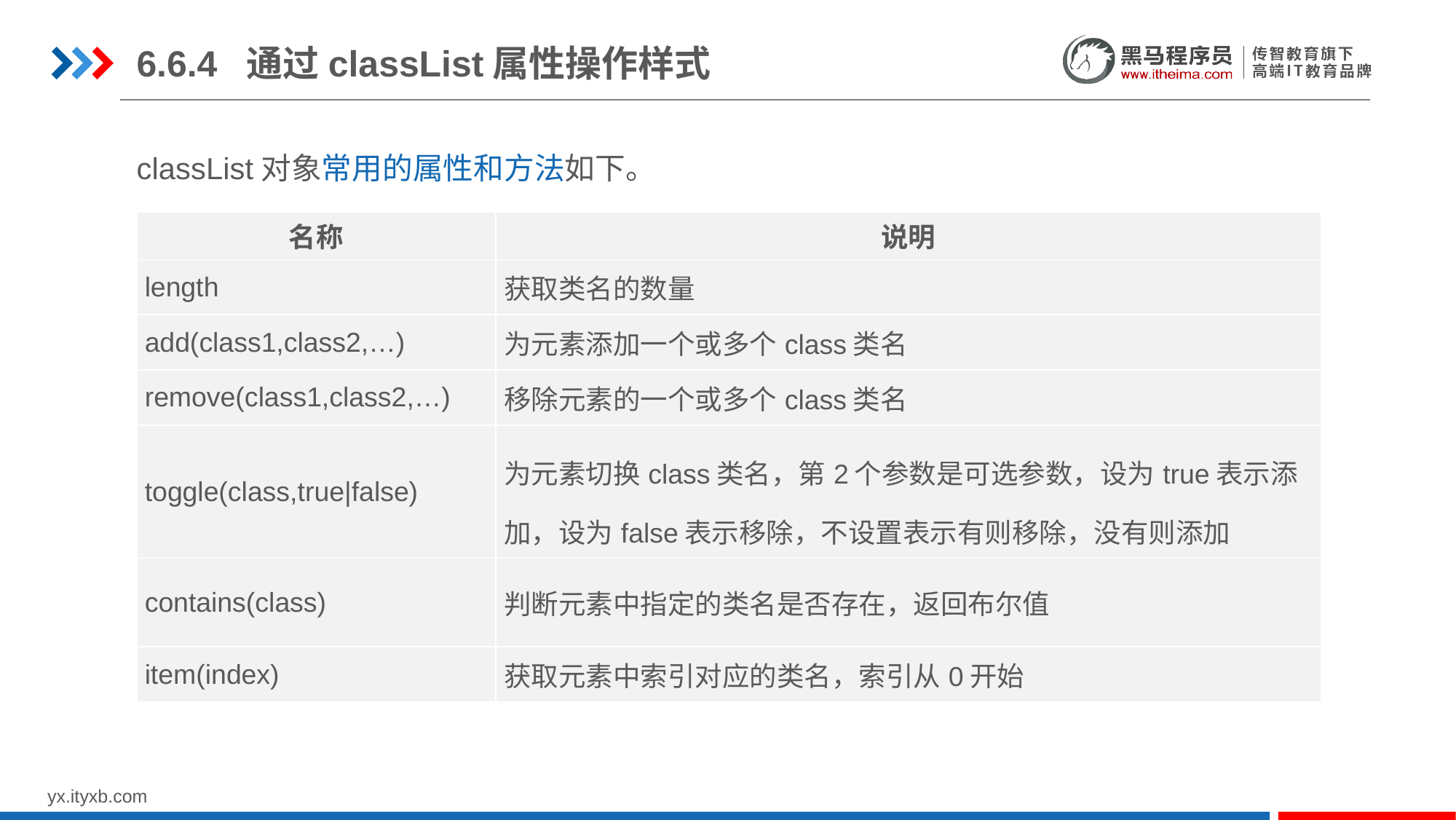

6.6.4  通过classList属性操作样式
classList对象常用的属性和方法如下。

| 名称 | 说明 |
| --- | --- |
| length | 获取类名的数量 |
| add(class1,class2,…) | 为元素添加一个或多个class类名 |
| remove(class1,class2,…) | 移除元素的一个或多个class类名 |
| toggle(class,true|false) | 为元素切换class类名，第2个参数是可选参数，设为true表示添加，设为false表示移除，不设置表示有则移除，没有则添加 |
| contains(class) | 判断元素中指定的类名是否存在，返回布尔值 |
| item(index) | 获取元素中索引对应的类名，索引从0开始 |